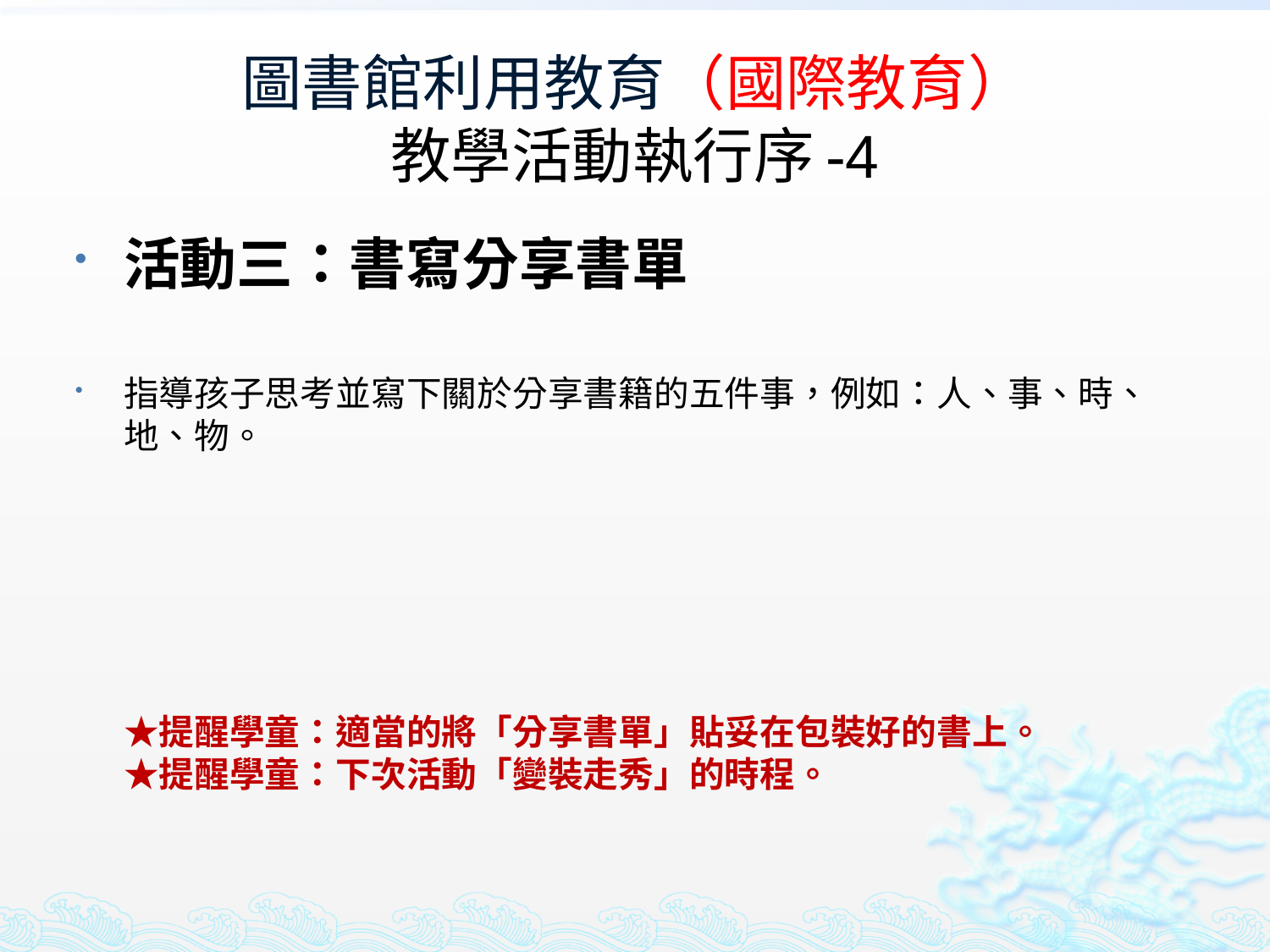

# 圖書館利用教育（國際教育） 教學活動執行序-4
活動三：書寫分享書單
指導孩子思考並寫下關於分享書籍的五件事，例如：人、事、時、地、物。
★提醒學童：適當的將「分享書單」貼妥在包裝好的書上。
★提醒學童：下次活動「變裝走秀」的時程。